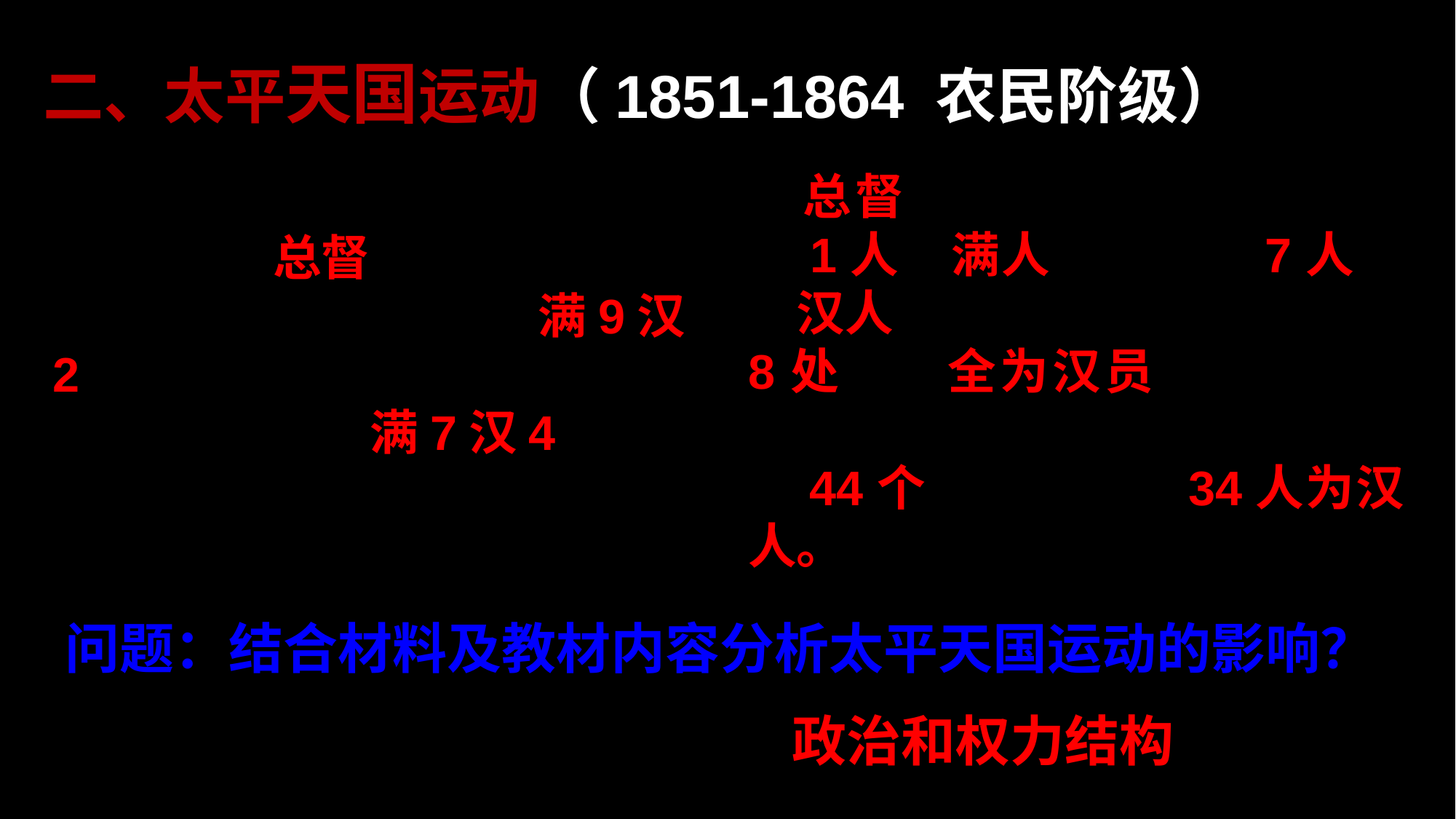

二、太平天国运动（1851-1864 农民阶级）
总督：1872—1875年间，除1人为满人外，其余7人全为汉人。1876－1883年间，8处总督全为汉员。1861－1890年的30年间，清廷任命了44个总督，其中34人为汉人。
——钱实甫《清代职官年表》
道光乾隆十三年（1748）共设11个总督（包括漕运总督、河道总督），其中满9汉2。乾隆四十四年（1779），设11处总督，满7汉4 。
 ——钱实甫《清代职官年表》

问题：结合材料及教材内容分析太平天国运动的影响？
沉重打击了清王朝统治，引起政治和权力结构的变化。